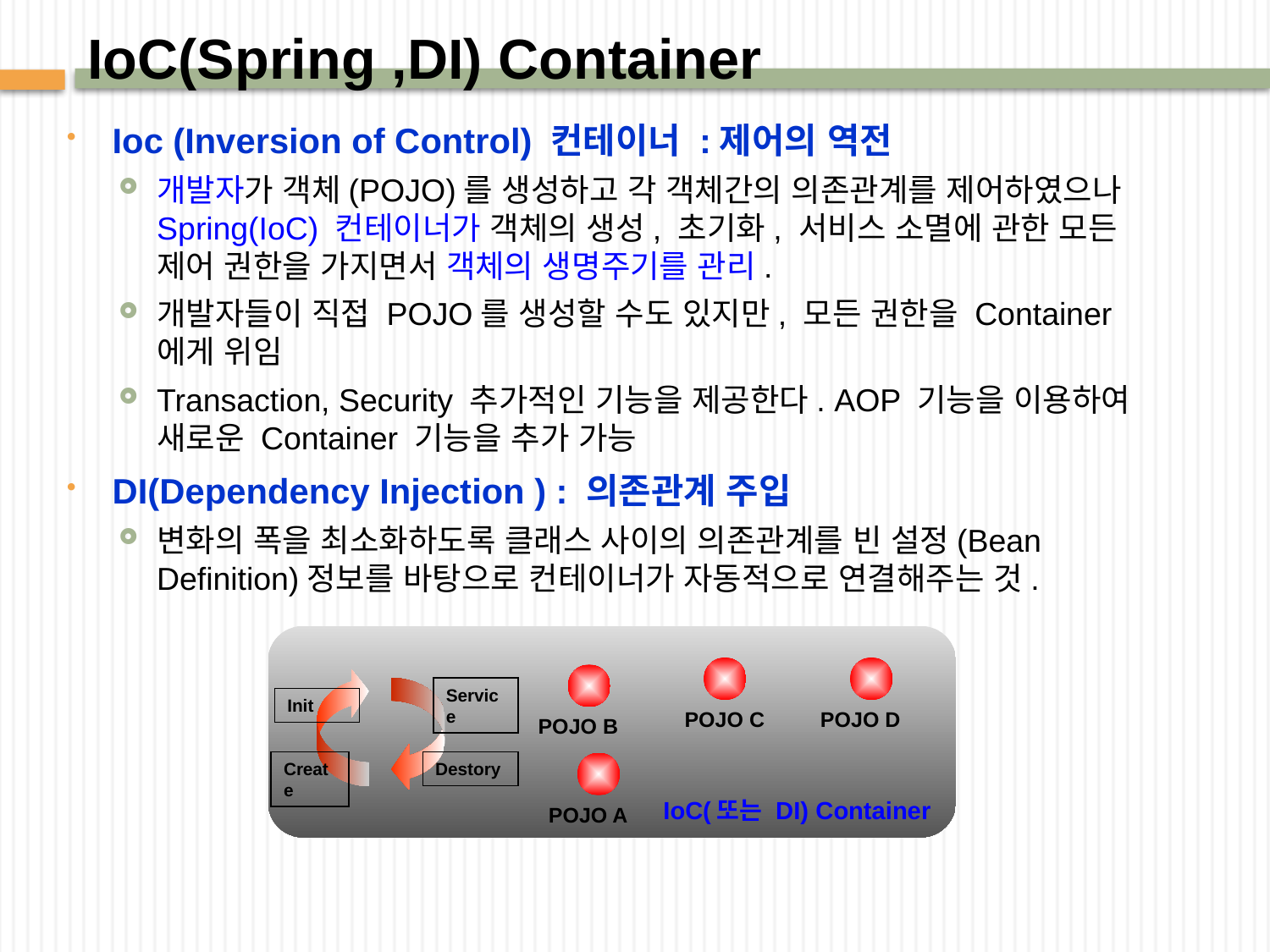

# IoC(Spring ,DI) Container
Ioc (Inversion of Control) 컨테이너 :제어의 역전
개발자가 객체(POJO)를 생성하고 각 객체간의 의존관계를 제어하였으나 Spring(IoC) 컨테이너가 객체의 생성, 초기화, 서비스 소멸에 관한 모든 제어 권한을 가지면서 객체의 생명주기를 관리.
개발자들이 직접 POJO를 생성할 수도 있지만, 모든 권한을 Container에게 위임
Transaction, Security 추가적인 기능을 제공한다. AOP 기능을 이용하여 새로운 Container 기능을 추가 가능
DI(Dependency Injection ) : 의존관계 주입
변화의 폭을 최소화하도록 클래스 사이의 의존관계를 빈 설정(Bean Definition)정보를 바탕으로 컨테이너가 자동적으로 연결해주는 것.

                                                     IoC(또는 DI) Container

Service
Init
Create
Destory
POJO C
POJO D
POJO B

POJO A